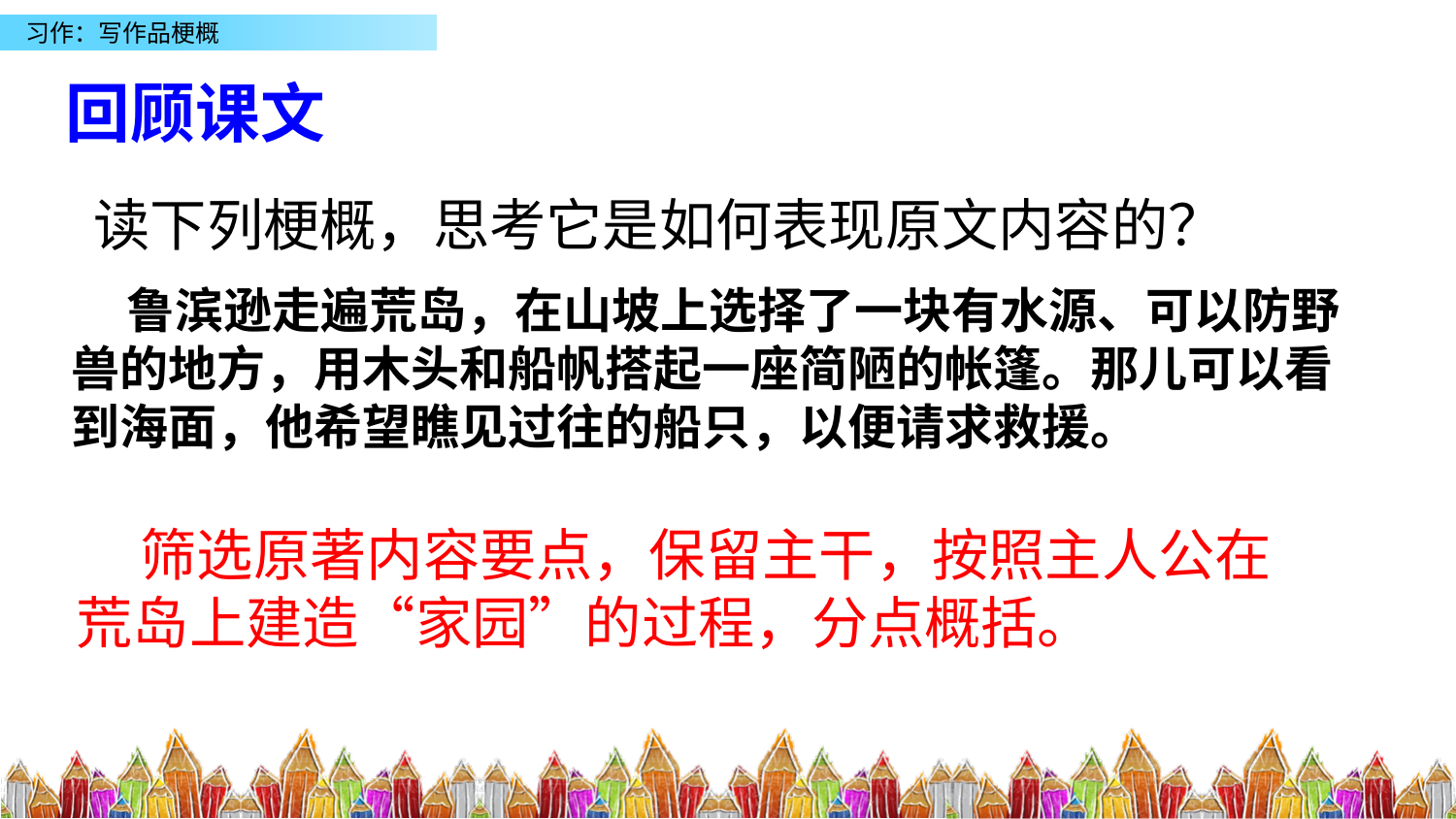

回顾课文
读下列梗概，思考它是如何表现原文内容的？
    鲁滨逊走遍荒岛，在山坡上选择了一块有水源、可以防野兽的地方，用木头和船帆搭起一座简陋的帐篷。那儿可以看到海面，他希望瞧见过往的船只，以便请求救援。
    筛选原著内容要点，保留主干，按照主人公在荒岛上建造“家园”的过程，分点概括。